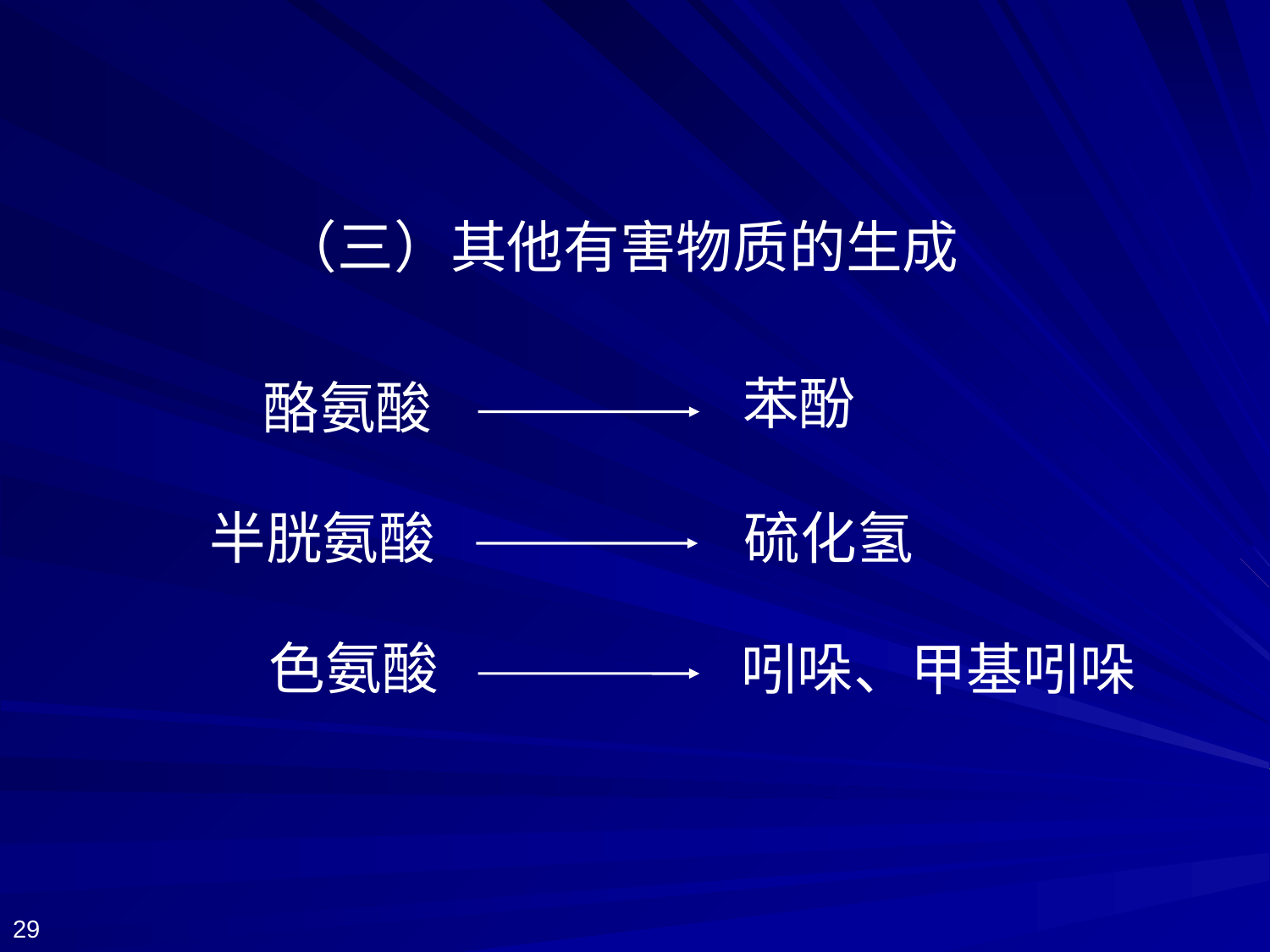

（三）其他有害物质的生成
 苯酚
酪氨酸

半胱氨酸
 硫化氢

 色氨酸
 吲哚、甲基吲哚

29